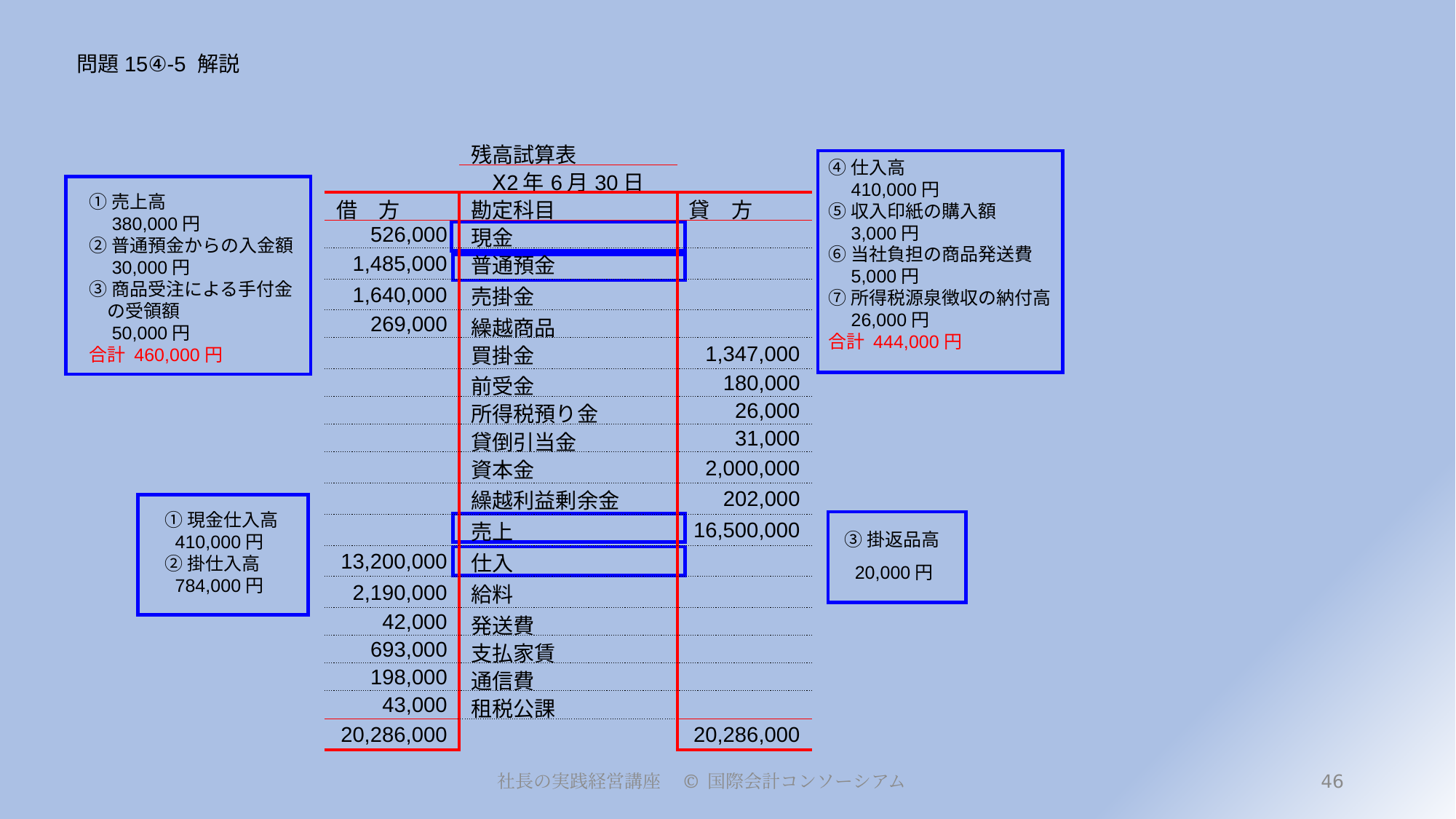

# 問題15④-5 解説
|  | 残高試算表 |  |
| --- | --- | --- |
| Ⅹ2年6月30日 |  |  |
| 借　方 | 勘定科目 | 貸　方 |
| 526,000 | 現金 |  |
| 1,485,000 | 普通預金 |  |
| 1,640,000 | 売掛金 |  |
| 269,000 | 繰越商品 |  |
|  | 買掛金 | 1,347,000 |
|  | 前受金 | 180,000 |
|  | 所得税預り金 | 26,000 |
|  | 貸倒引当金 | 31,000 |
|  | 資本金 | 2,000,000 |
|  | 繰越利益剰余金 | 202,000 |
|  | 売上 | 16,500,000 |
| 13,200,000 | 仕入 |  |
| 2,190,000 | 給料 |  |
| 42,000 | 発送費 |  |
| 693,000 | 支払家賃 |  |
| 198,000 | 通信費 |  |
| 43,000 | 租税公課 |  |
| 20,286,000 |  | 20,286,000 |
④仕入高
　410,000円
⑤収入印紙の購入額
　3,000円
⑥当社負担の商品発送費
　5,000円
⑦所得税源泉徴収の納付高
　26,000円
合計 444,000円

①売上高
　380,000円
②普通預金からの入金額
　30,000円
③商品受注による手付金
　の受領額
　50,000円
合計 460,000円

①現金仕入高
  410,000円
②掛仕入高
  784,000円

③掛返品高
  20,000円

46
社長の実践経営講座　© 国際会計コンソーシアム